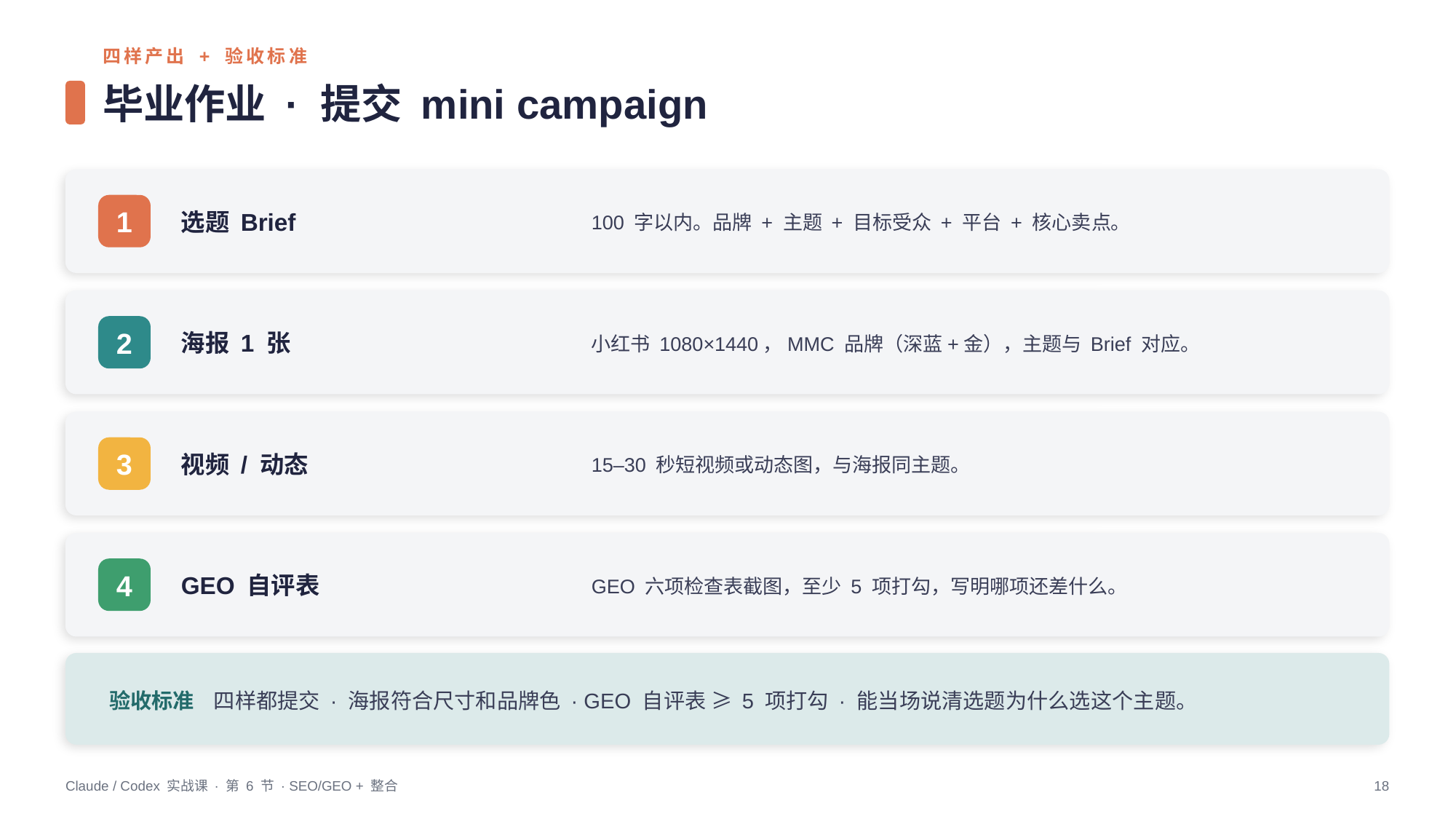

四样产出 + 验收标准
毕业作业 · 提交 mini campaign

选题 Brief
100 字以内。品牌 + 主题 + 目标受众 + 平台 + 核心卖点。

1

海报 1 张
小红书 1080×1440，MMC 品牌（深蓝+金），主题与 Brief 对应。

2

视频 / 动态
15–30 秒短视频或动态图，与海报同主题。

3

GEO 自评表
GEO 六项检查表截图，至少 5 项打勾，写明哪项还差什么。

4

验收标准    四样都提交 · 海报符合尺寸和品牌色 · GEO 自评表 ≥ 5 项打勾 · 能当场说清选题为什么选这个主题。
Claude / Codex 实战课 · 第 6 节 · SEO/GEO + 整合
18